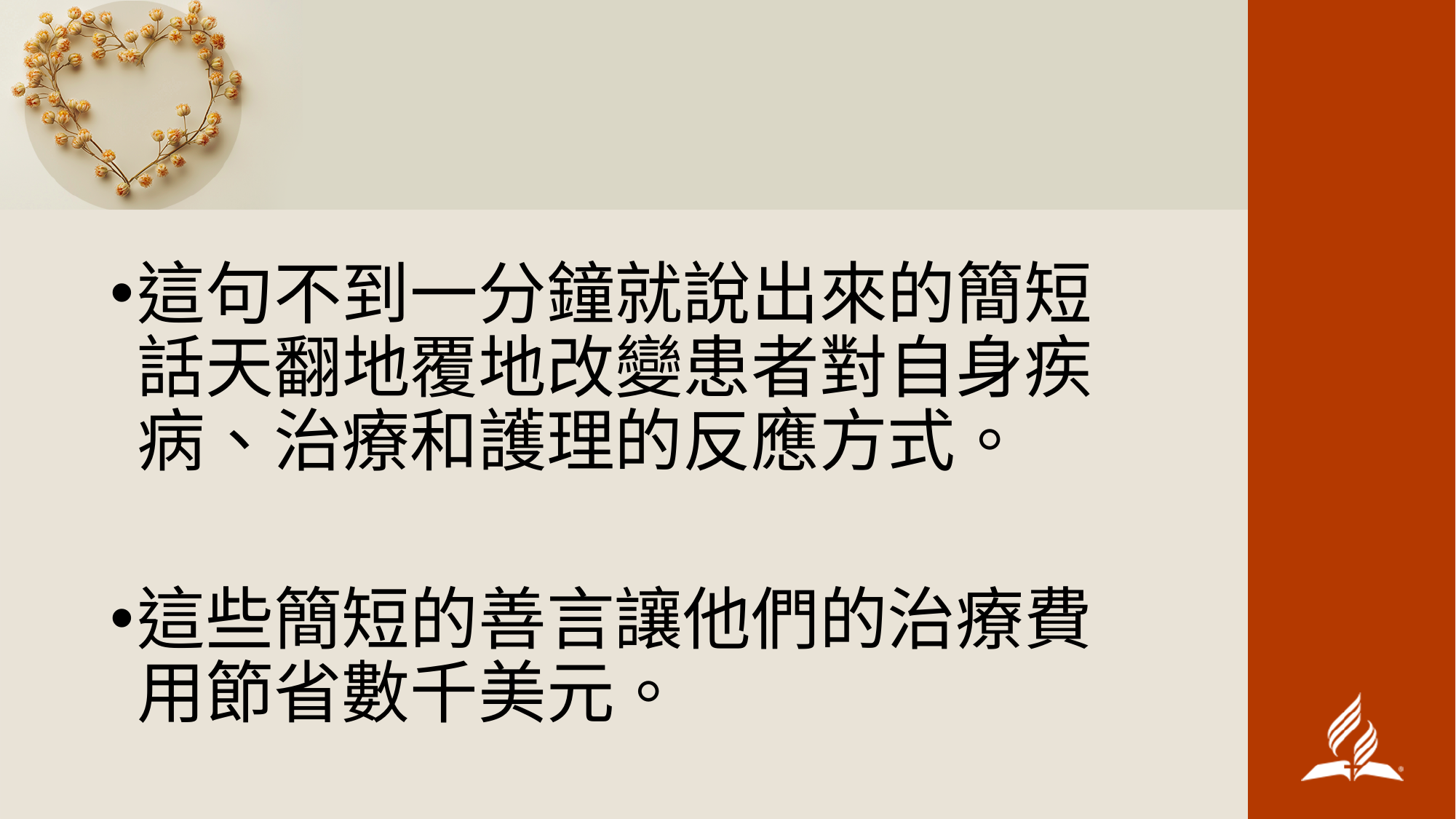

這句不到一分鐘就說出來的簡短話天翻地覆地改變患者對自身疾病、治療和護理的反應方式。

這些簡短的善言讓他們的治療費用節省數千美元。